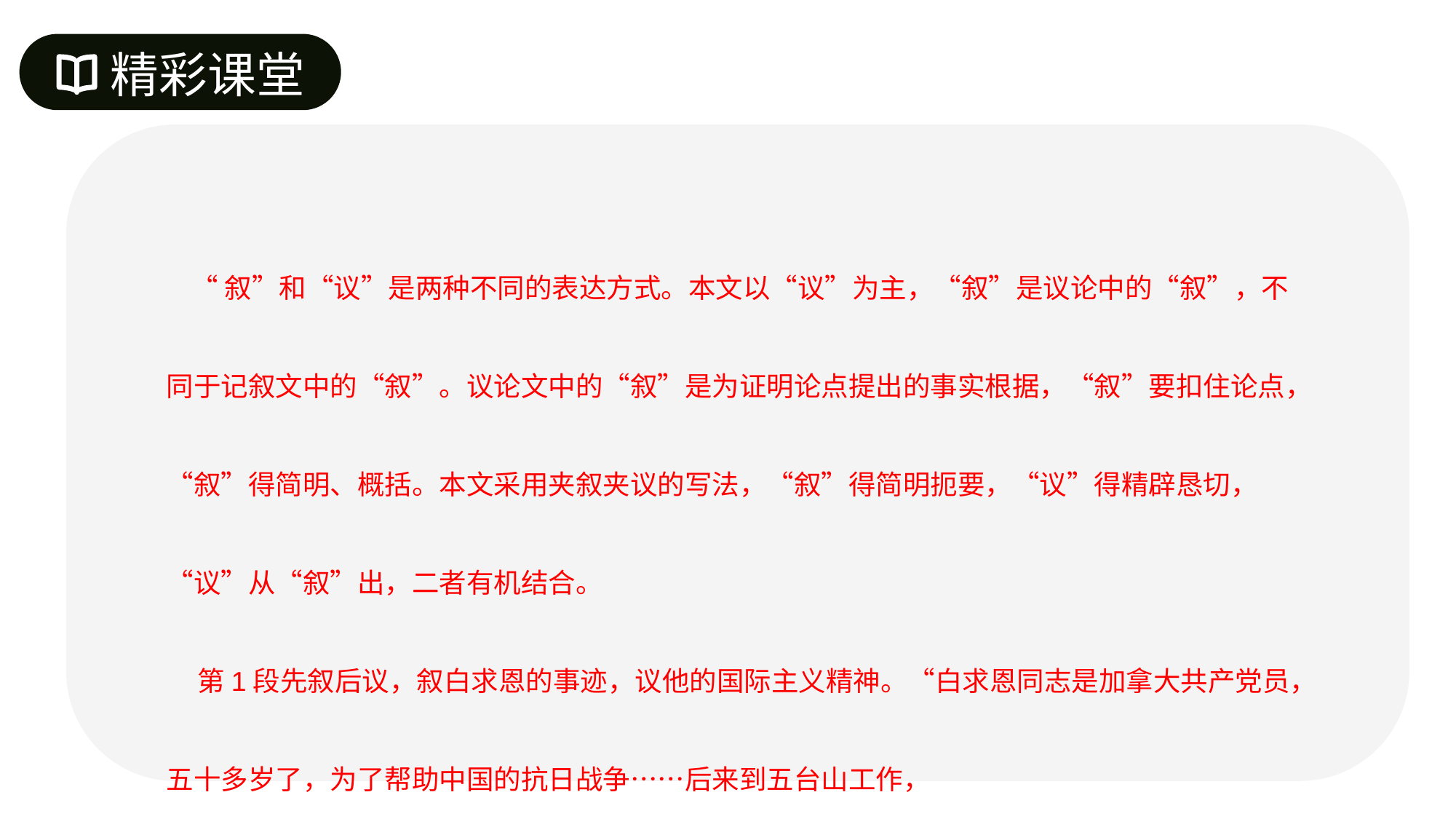

精彩课堂

    “叙”和“议”是两种不同的表达方式。本文以“议”为主，“叙”是议论中的“叙”，不同于记叙文中的“叙”。议论文中的“叙”是为证明论点提出的事实根据，“叙”要扣住论点，“叙”得简明、概括。本文采用夹叙夹议的写法，“叙”得简明扼要，“议”得精辟恳切，“议”从“叙”出，二者有机结合。
    第1段先叙后议，叙白求恩的事迹，议他的国际主义精神。“白求恩同志是加拿大共产党员，五十多岁了，为了帮助中国的抗日战争……后来到五台山工作，